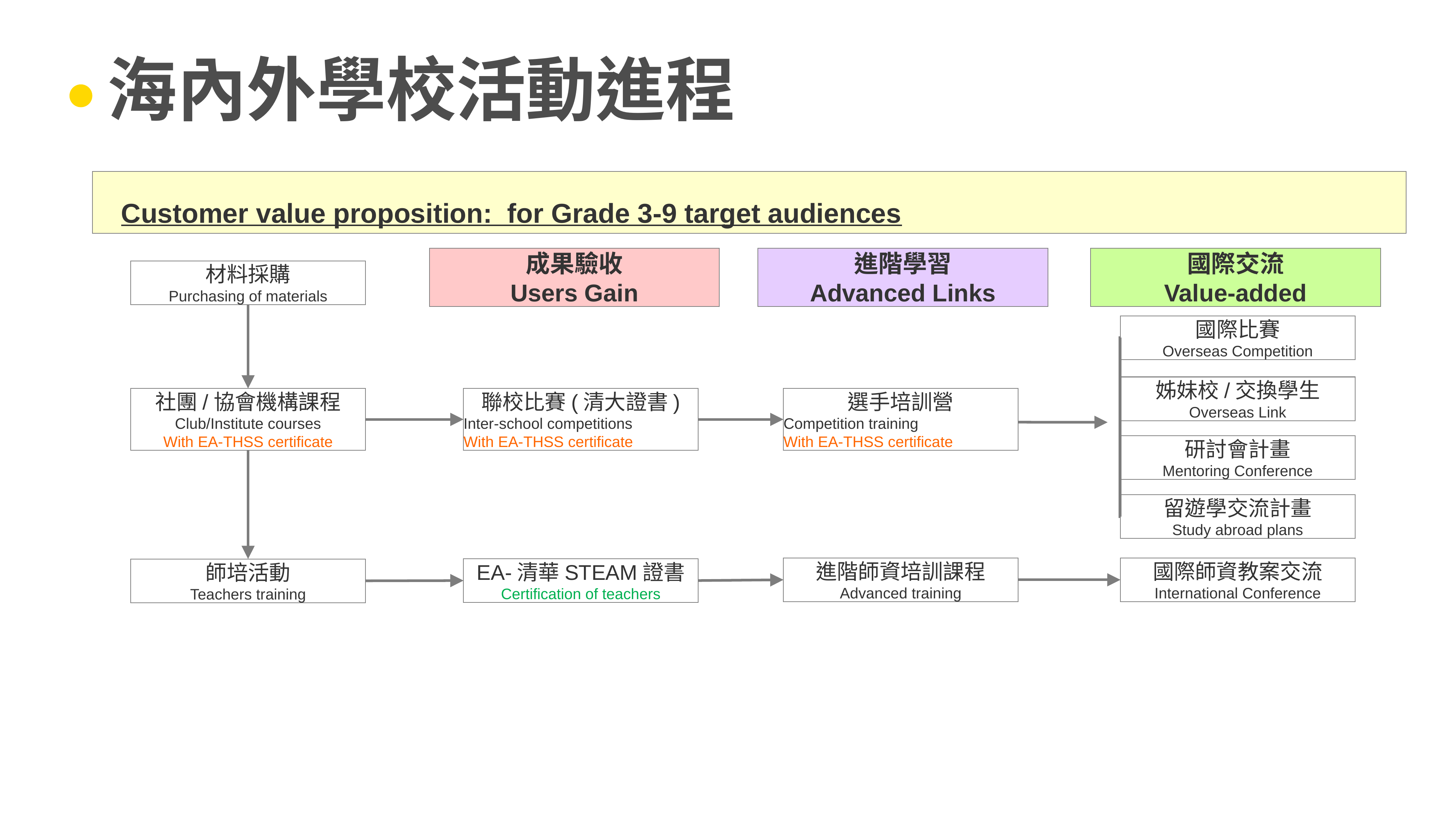

# 海內外學校活動進程
  Customer value proposition:  for Grade 3-9 target audiences
國際交流
Value-added
成果驗收
Users Gain
進階學習
Advanced Links
材料採購
Purchasing of materials
國際比賽
Overseas Competition
姊妹校/交換學生
Overseas Link
社團/協會機構課程
Club/Institute courses
With EA-THSS certificate
聯校比賽(清大證書)
Inter-school competitions
With EA-THSS certificate
選手培訓營
Competition training
With EA-THSS certificate
研討會計畫
Mentoring Conference
留遊學交流計畫
Study abroad plans
進階師資培訓課程
Advanced training
國際師資教案交流
International Conference
EA-清華STEAM證書
Certification of teachers
師培活動
Teachers training